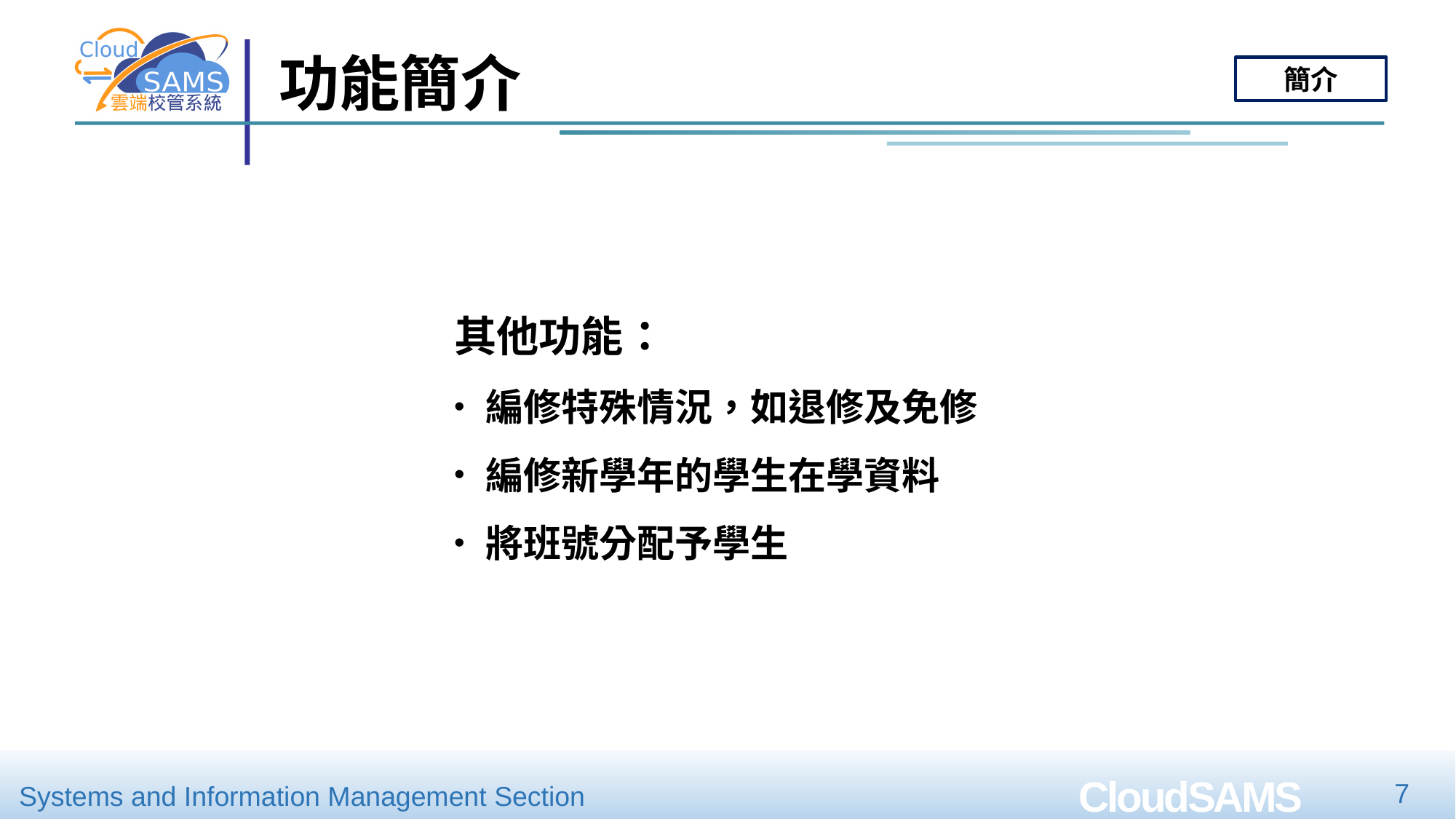

功能簡介
簡介
其他功能：
編修特殊情況，如退修及免修
編修新學年的學生在學資料
將班號分配予學生
7